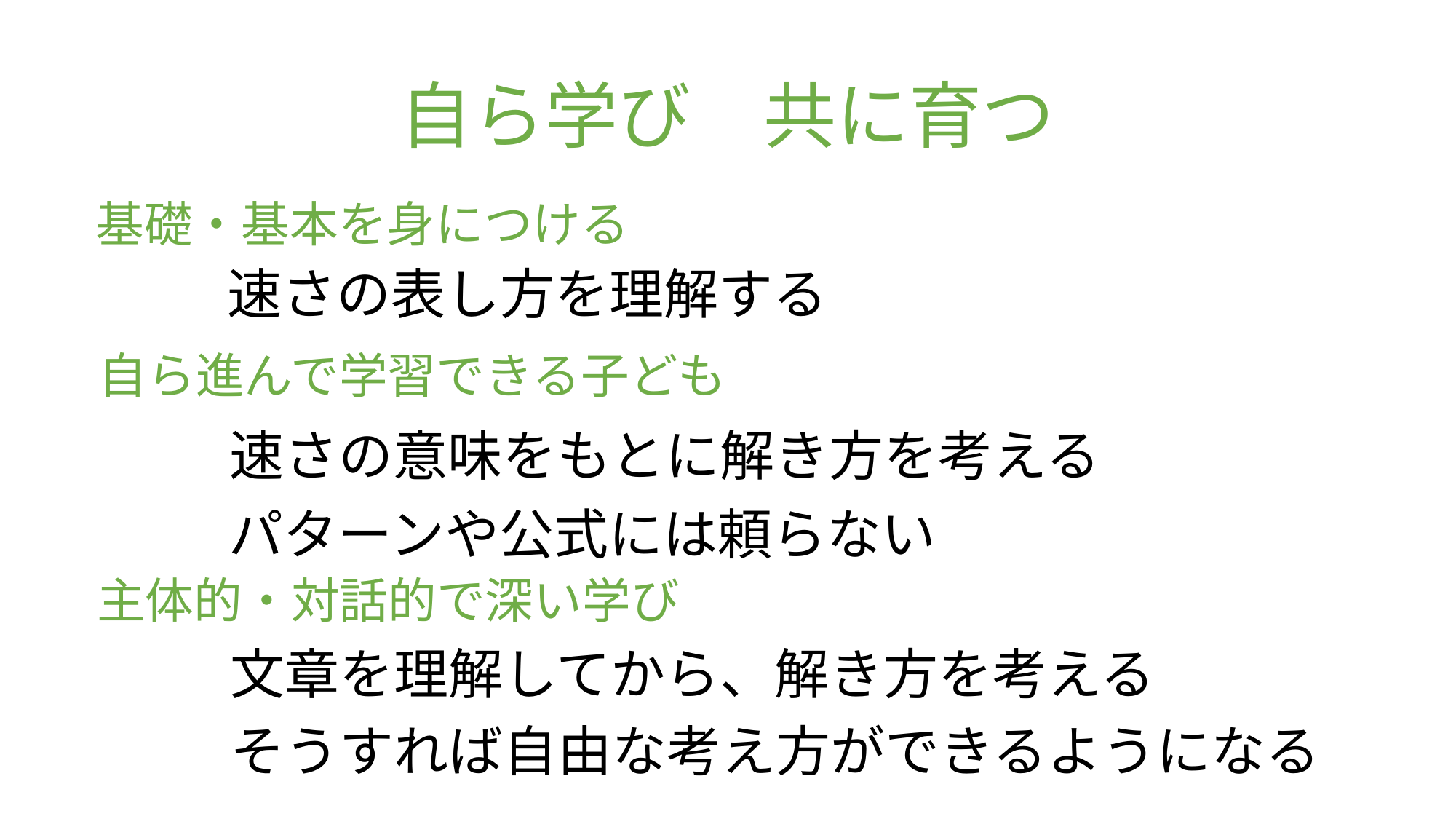

自ら学び　共に育つ
基礎・基本を身につける
速さの表し方を理解する
自ら進んで学習できる子ども
速さの意味をもとに解き方を考える
パターンや公式には頼らない
主体的・対話的で深い学び
文章を理解してから、解き方を考える
そうすれば自由な考え方ができるようになる